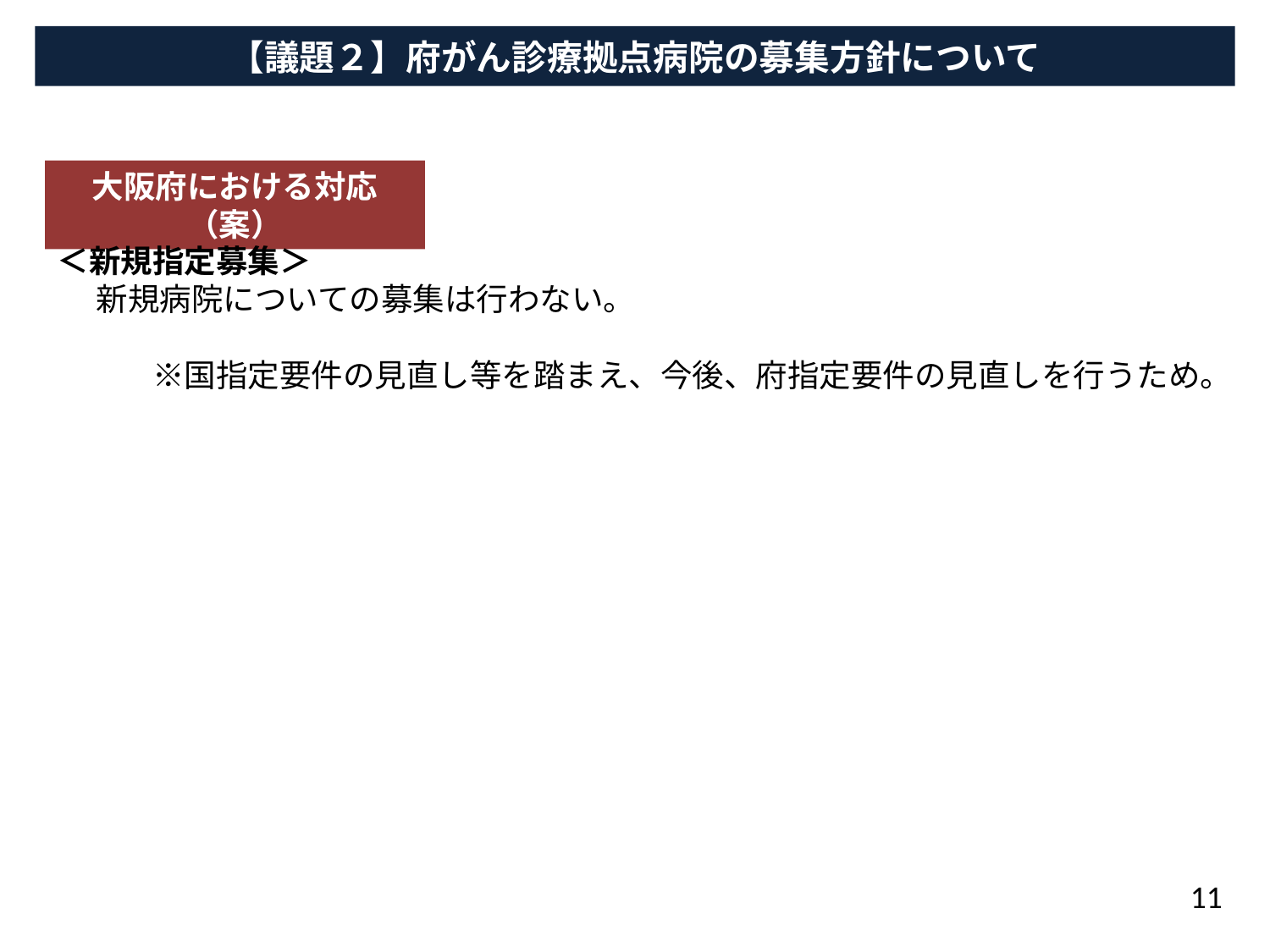

【議題２】府がん診療拠点病院の募集方針について
大阪府における対応（案）
＜新規指定募集＞
　 新規病院についての募集は行わない。

　　　※国指定要件の見直し等を踏まえ、今後、府指定要件の見直しを行うため。

11